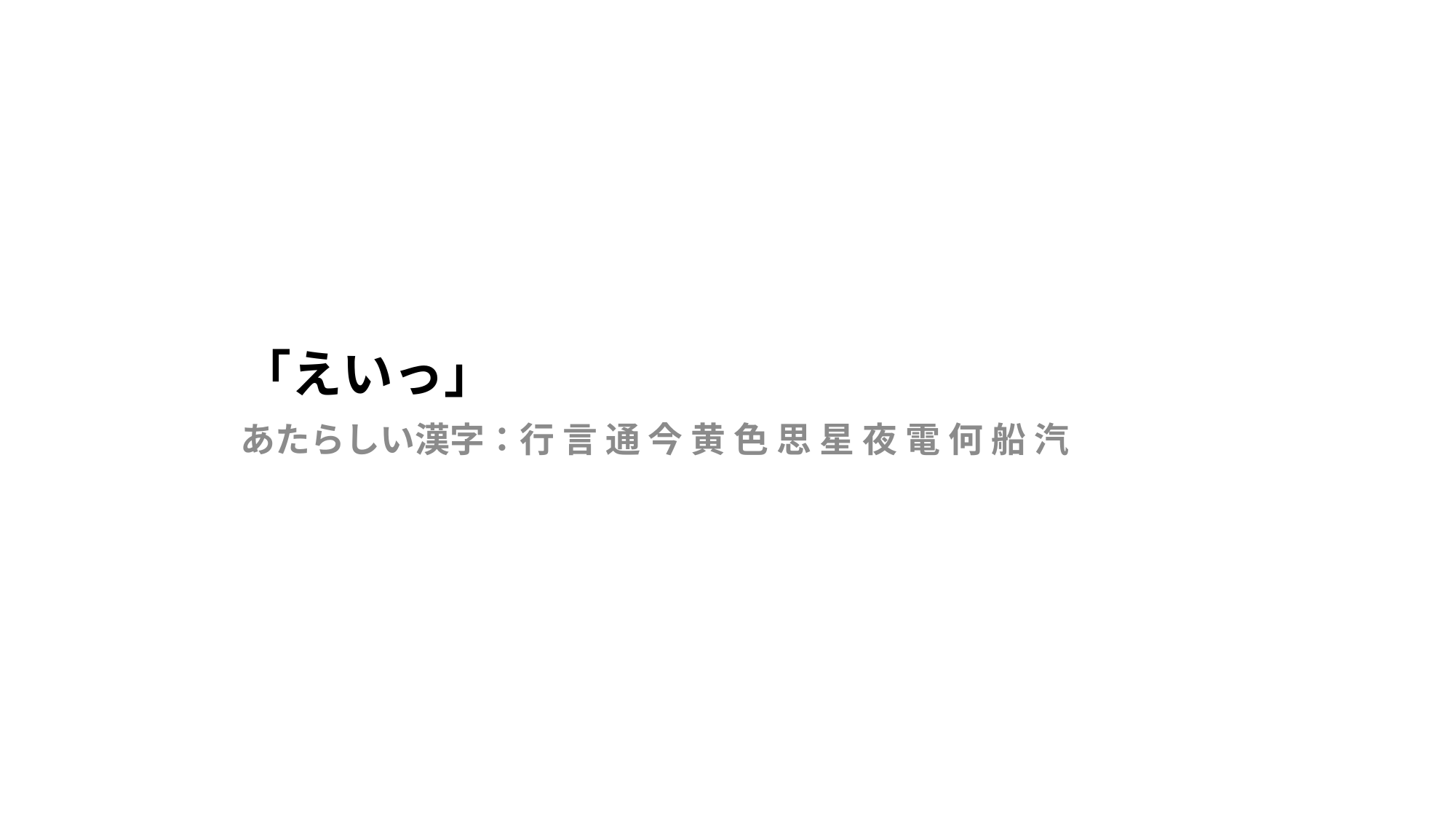

# 「えいっ」
あたらしい漢字：行 言 通 今 黄 色 思 星 夜 電 何 船 汽